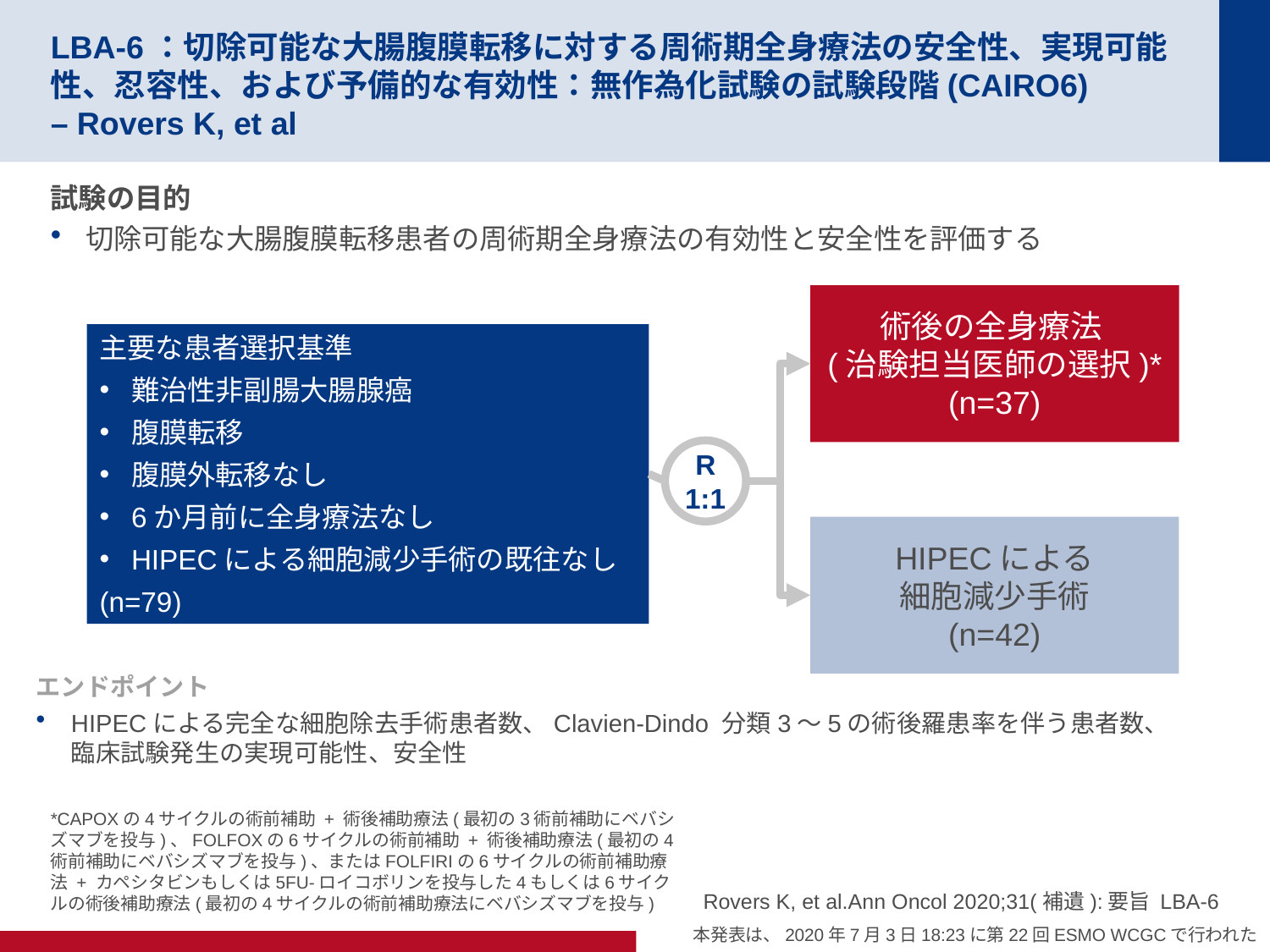

# LBA-6：切除可能な大腸腹膜転移に対する周術期全身療法の安全性、実現可能性、忍容性、および予備的な有効性：無作為化試験の試験段階(CAIRO6) – Rovers K, et al
試験の目的
切除可能な大腸腹膜転移患者の周術期全身療法の有効性と安全性を評価する
術後の全身療法
(治験担当医師の選択)*
(n=37)
主要な患者選択基準
難治性非副腸大腸腺癌
腹膜転移
腹膜外転移なし
6か月前に全身療法なし
HIPECによる細胞減少手術の既往なし
(n=79)
R
1:1
HIPECによる
細胞減少手術
(n=42)
エンドポイント
HIPECによる完全な細胞除去手術患者数、Clavien-Dindo 分類3〜5の術後羅患率を伴う患者数、臨床試験発生の実現可能性、安全性

*CAPOXの4サイクルの術前補助 + 術後補助療法(最初の3術前補助にベバシズマブを投与)、FOLFOXの6サイクルの術前補助 + 術後補助療法(最初の4術前補助にベバシズマブを投与)、またはFOLFIRIの6サイクルの術前補助療法 + カペシタビンもしくは5FU-ロイコボリンを投与した4もしくは6サイクルの術後補助療法(最初の4サイクルの術前補助療法にベバシズマブを投与)
Rovers K, et al.Ann Oncol 2020;31(補遺):要旨 LBA-6
本発表は、2020年7月3日18:23に第22回ESMO WCGCで行われた